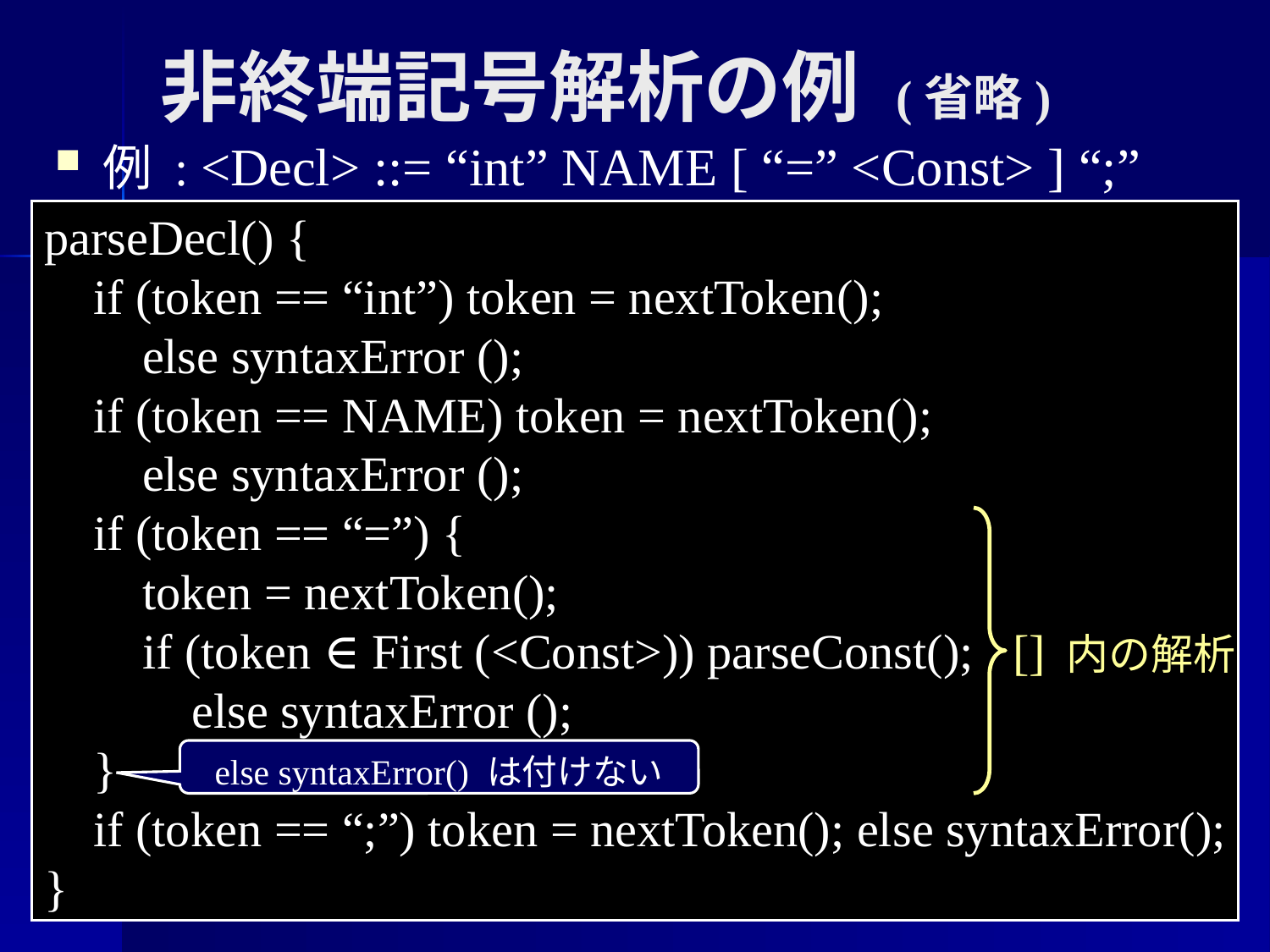

非終端記号解析の例 (省略)
例 : <Decl> ::= “int” NAME [ “=” <Const> ] “;”
parseDecl() {
    if (token == “int”) token = nextToken();
        else syntaxError ();
    if (token == NAME) token = nextToken();
        else syntaxError ();
    if (token == “=”) {
        token = nextToken();
        if (token ∈ First (<Const>)) parseConst();
            else syntaxError ();
    }
    if (token == “;”) token = nextToken(); else syntaxError();
}

[] 内の解析
else syntaxError() は付けない